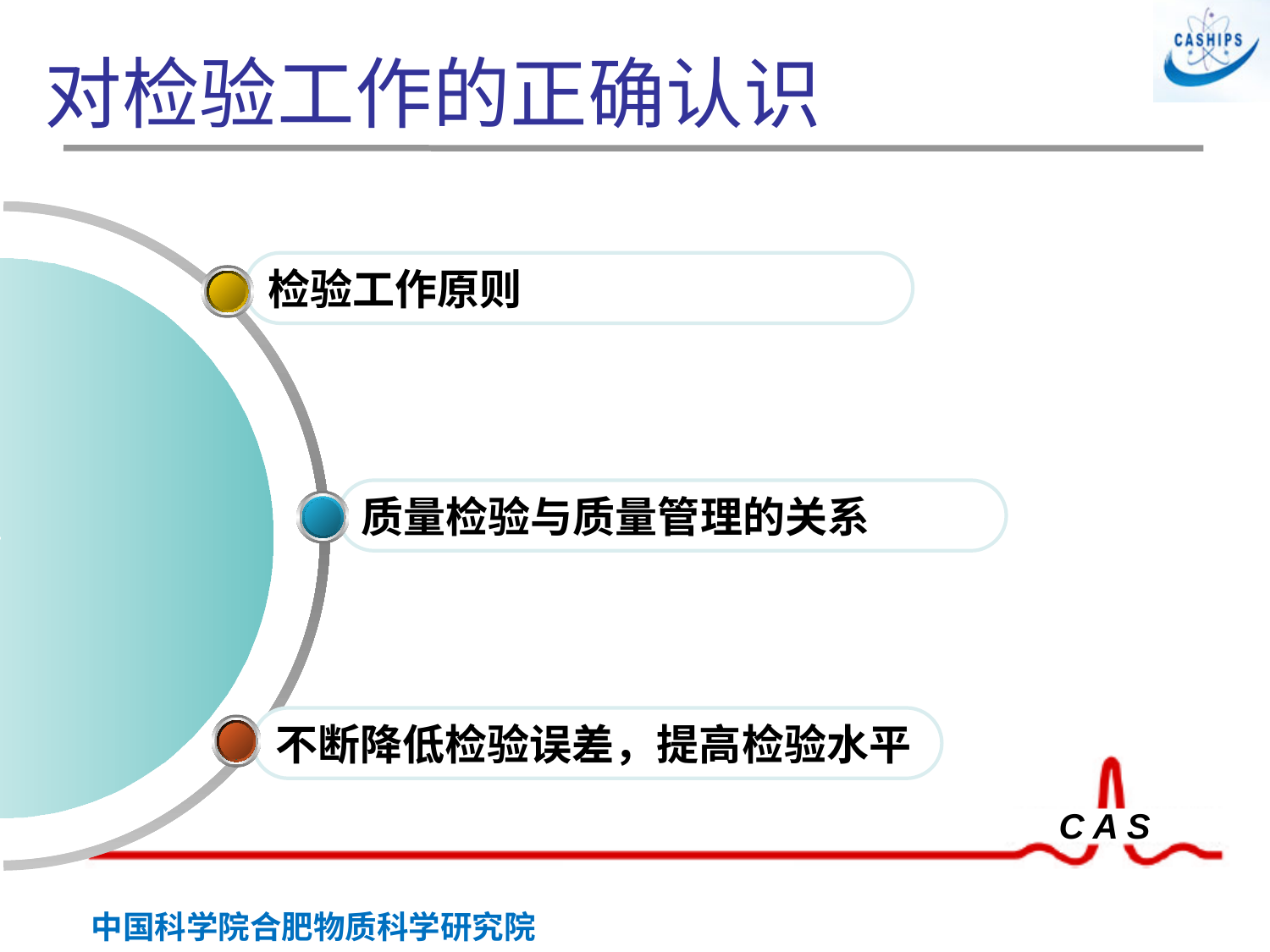

# 对检验工作的正确认识

检验工作原则

质量检验与质量管理的关系

不断降低检验误差，提高检验水平